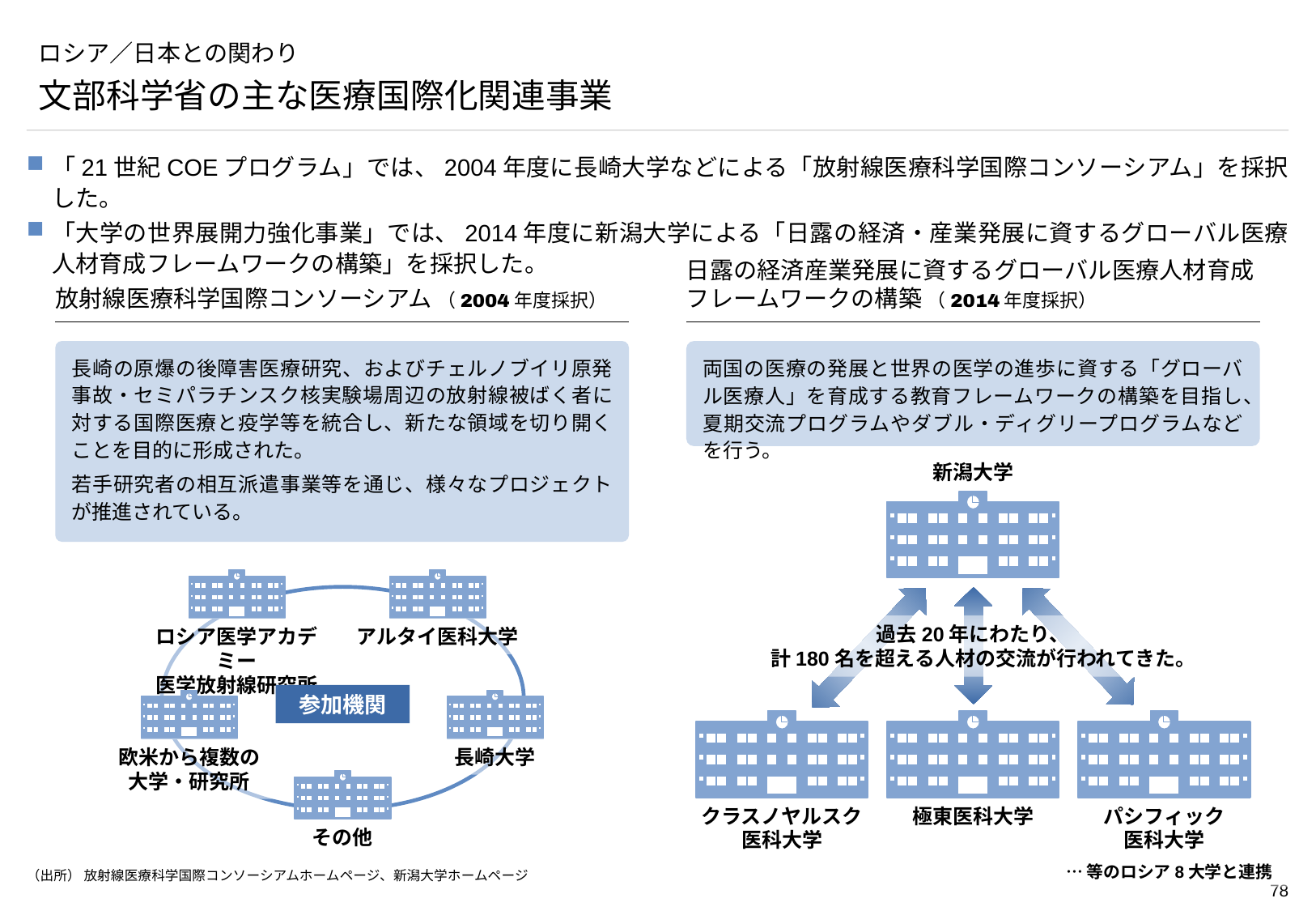

# ロシア／日本との関わり
文部科学省の主な医療国際化関連事業
「21世紀COEプログラム」では、2004年度に長崎大学などによる「放射線医療科学国際コンソーシアム」を採択した。
「大学の世界展開力強化事業」では、2014年度に新潟大学による「日露の経済・産業発展に資するグローバル医療人材育成フレームワークの構築」を採択した。
放射線医療科学国際コンソーシアム （2004年度採択）
日露の経済産業発展に資するグローバル医療人材育成
フレームワークの構築 （2014年度採択）
長崎の原爆の後障害医療研究、およびチェルノブイリ原発事故・セミパラチンスク核実験場周辺の放射線被ばく者に対する国際医療と疫学等を統合し、新たな領域を切り開くことを目的に形成された。
若手研究者の相互派遣事業等を通じ、様々なプロジェクトが推進されている。
両国の医療の発展と世界の医学の進歩に資する「グローバル医療人」を育成する教育フレームワークの構築を目指し、夏期交流プログラムやダブル・ディグリープログラムなどを行う。
新潟大学

過去20年にわたり、
計180名を超える人材の交流が行われてきた。
ロシア医学アカデミー
医学放射線研究所
アルタイ医科大学
参加機関

欧米から複数の
大学・研究所
長崎大学

クラスノヤルスク
医科大学
極東医科大学
パシフィック
医科大学
その他
…等のロシア8大学と連携
（出所） 放射線医療科学国際コンソーシアムホームページ、新潟大学ホームページ